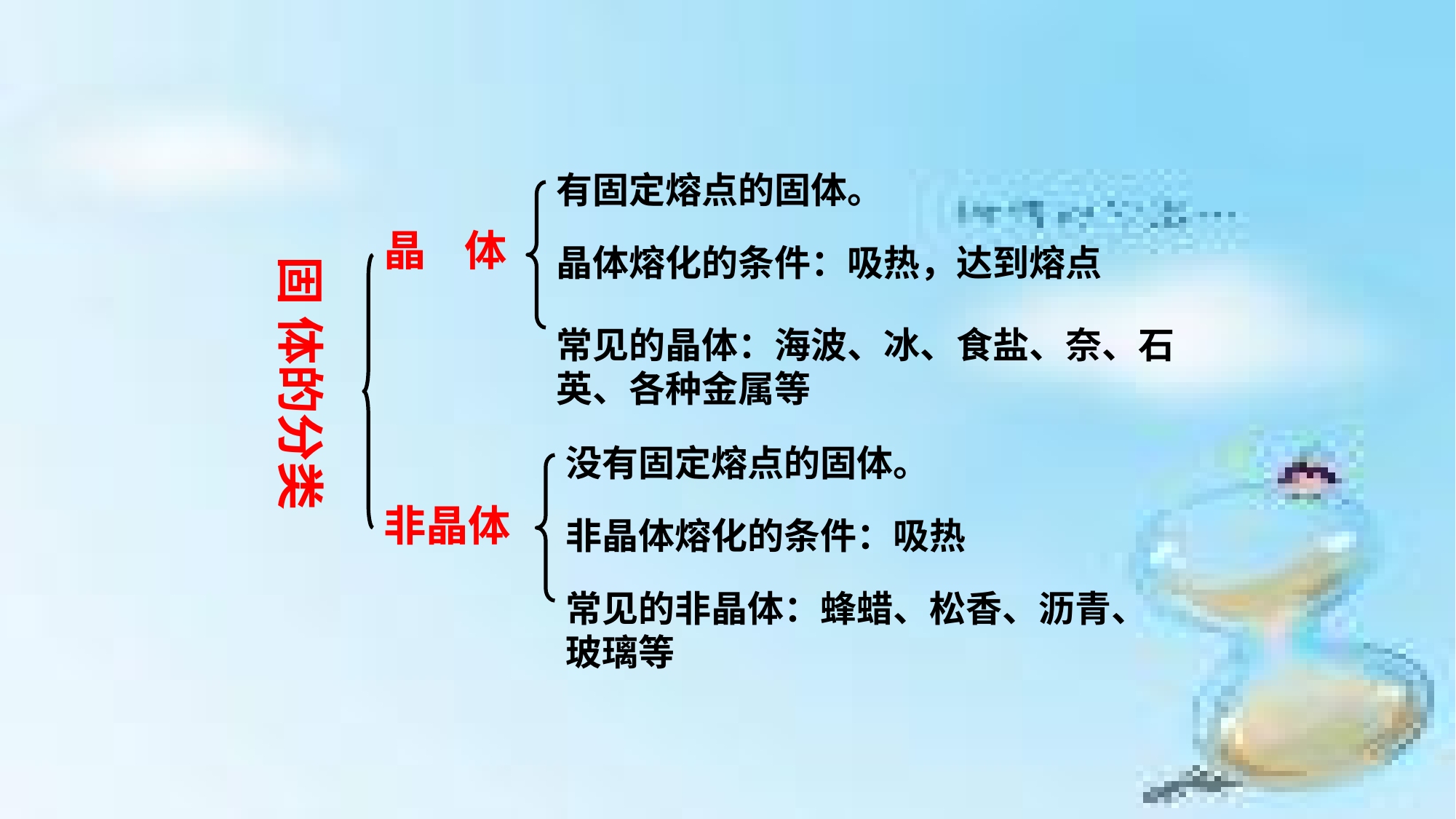

有固定熔点的固体。

晶    体
晶体熔化的条件：吸热，达到熔点
固 体的分类

常见的晶体：海波、冰、食盐、奈、石英、各种金属等
没有固定熔点的固体。

非晶体
非晶体熔化的条件：吸热
常见的非晶体：蜂蜡、松香、沥青、玻璃等